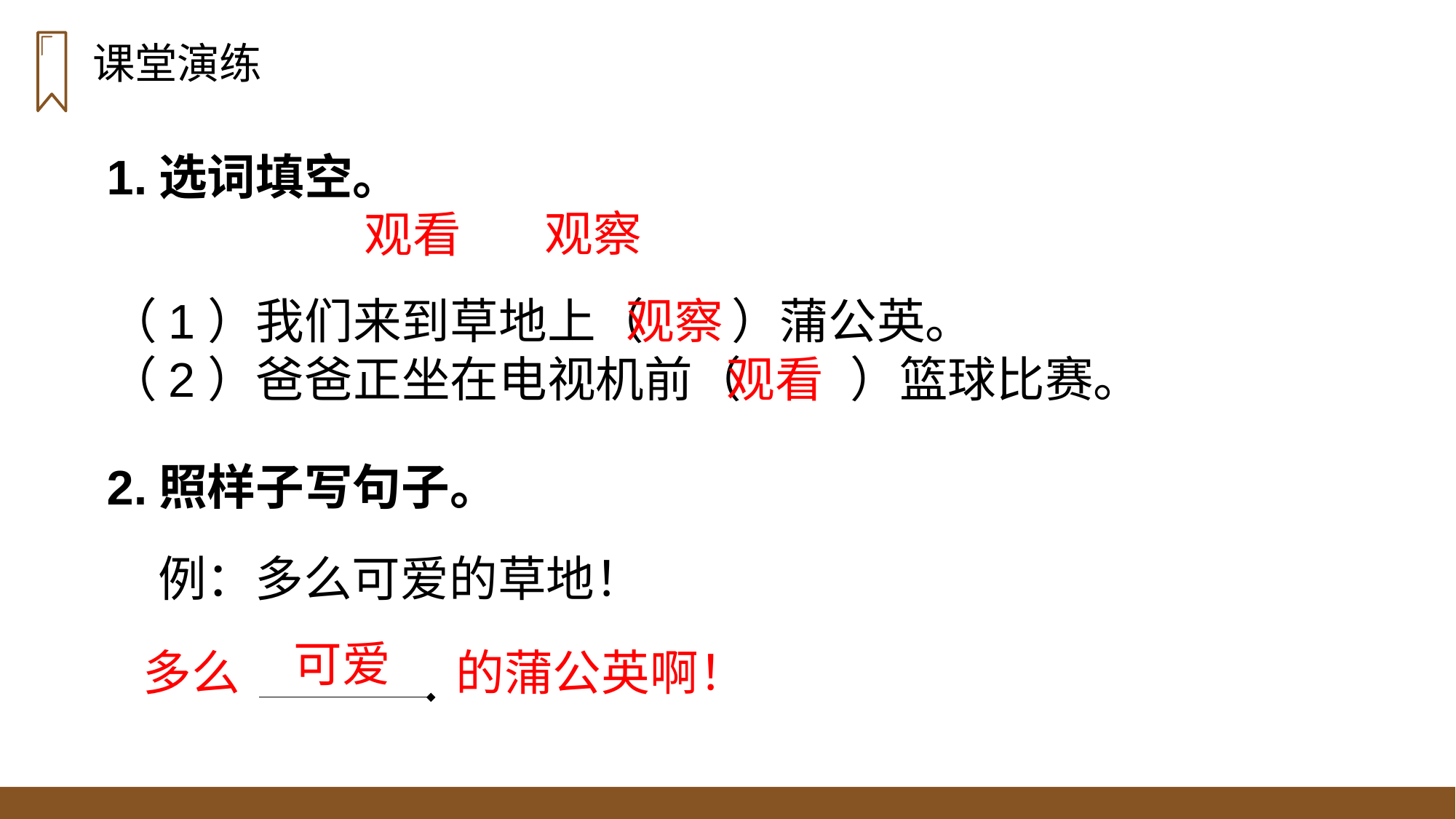

课堂演练
1.选词填空。
观察
观看
观察
（1）我们来到草地上（        ）蒲公英。
（2）爸爸正坐在电视机前（          ）篮球比赛。
观看
2.照样子写句子。
例：多么可爱的草地！
可爱
多么
的蒲公英啊！